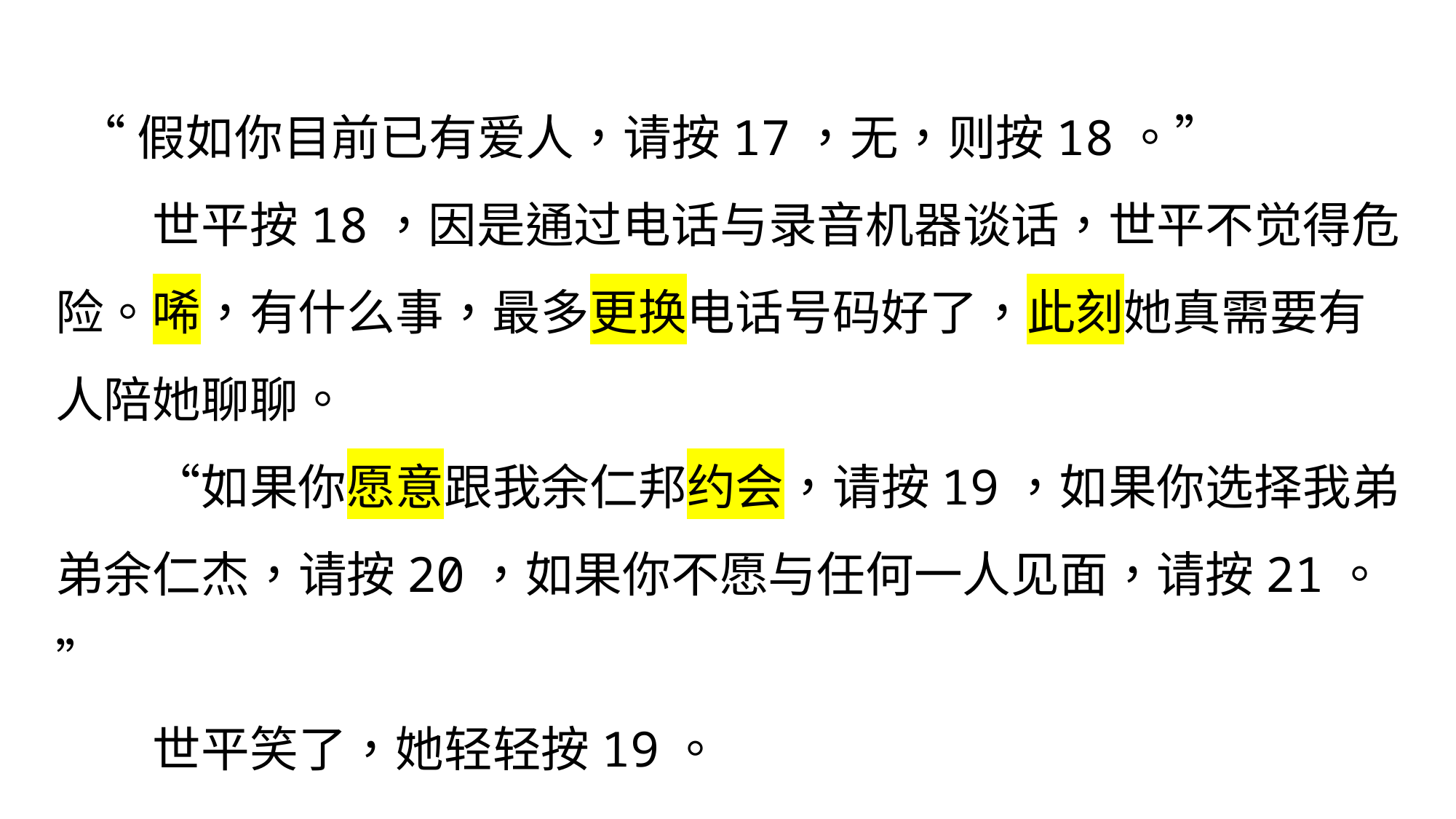

“假如你目前已有爱人，请按17，无，则按18。”
　　世平按18，因是通过电话与录音机器谈话，世平不觉得危险。唏，有什么事，最多更换电话号码好了，此刻她真需要有人陪她聊聊。
　　“如果你愿意跟我余仁邦约会，请按19，如果你选择我弟弟余仁杰，请按20，如果你不愿与任何一人见面，请按21。”
　　世平笑了，她轻轻按19。